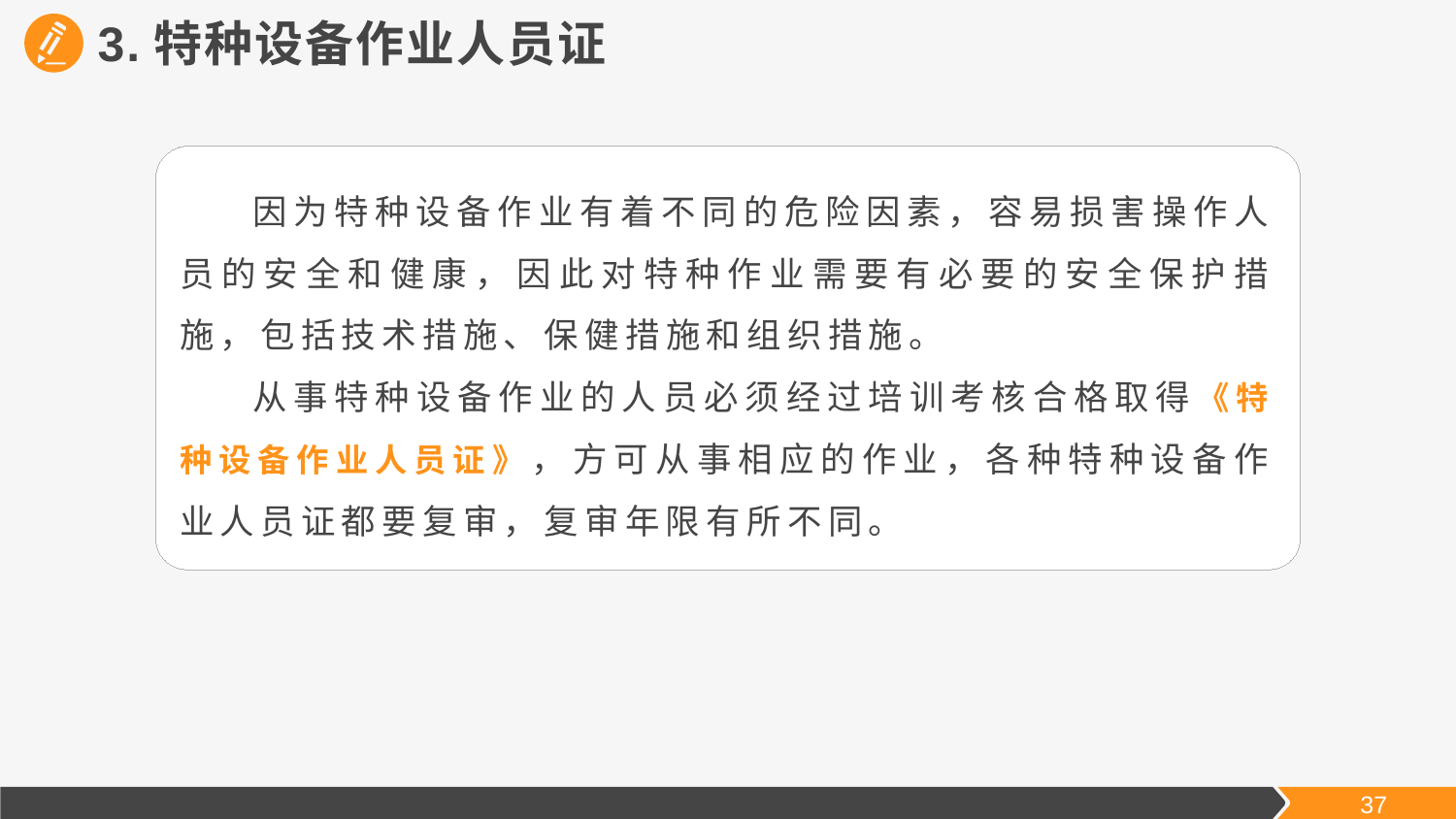

3.特种设备作业人员证

因为特种设备作业有着不同的危险因素，容易损害操作人员的安全和健康，因此对特种作业需要有必要的安全保护措施，包括技术措施、保健措施和组织措施。
从事特种设备作业的人员必须经过培训考核合格取得《特种设备作业人员证》，方可从事相应的作业，各种特种设备作业人员证都要复审，复审年限有所不同。